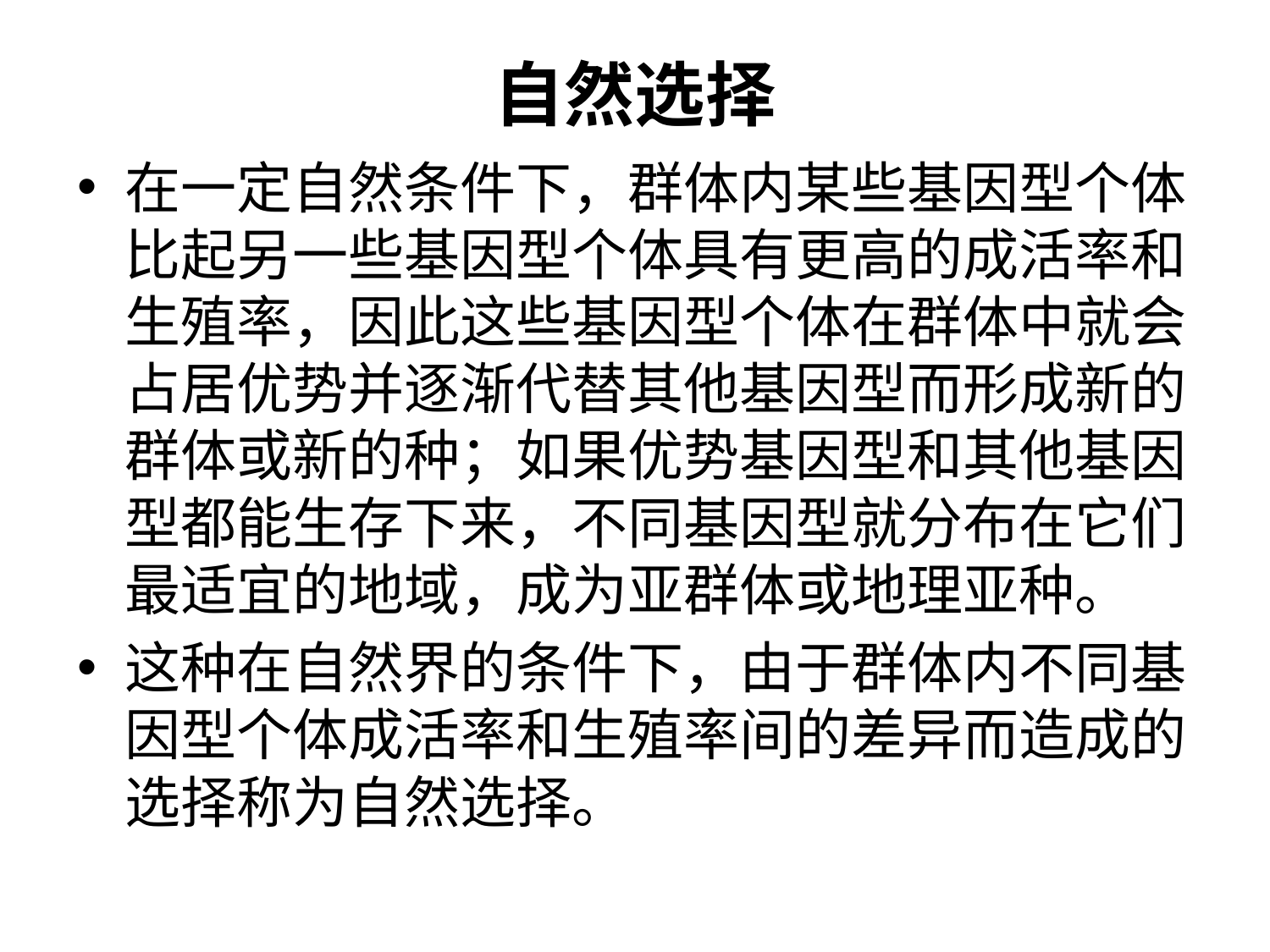

# 自然选择
在一定自然条件下，群体内某些基因型个体比起另一些基因型个体具有更高的成活率和生殖率，因此这些基因型个体在群体中就会占居优势并逐渐代替其他基因型而形成新的群体或新的种；如果优势基因型和其他基因型都能生存下来，不同基因型就分布在它们最适宜的地域，成为亚群体或地理亚种。
这种在自然界的条件下，由于群体内不同基因型个体成活率和生殖率间的差异而造成的选择称为自然选择。